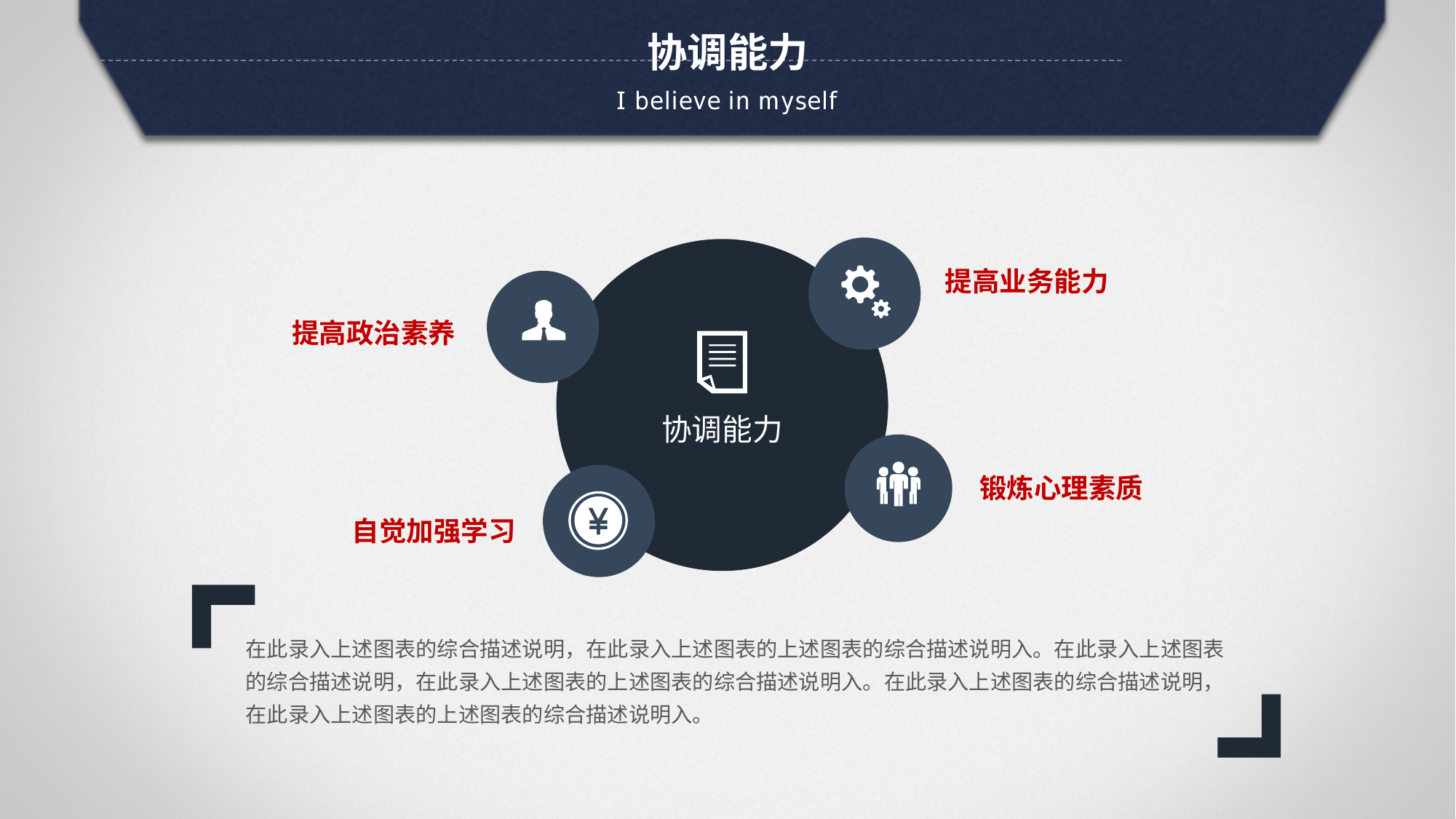

协调能力
I believe in myself

协调能力
提高业务能力

提高政治素养

锻炼心理素质
自觉加强学习

在此录入上述图表的综合描述说明，在此录入上述图表的上述图表的综合描述说明入。在此录入上述图表的综合描述说明，在此录入上述图表的上述图表的综合描述说明入。在此录入上述图表的综合描述说明，在此录入上述图表的上述图表的综合描述说明入。

延时符